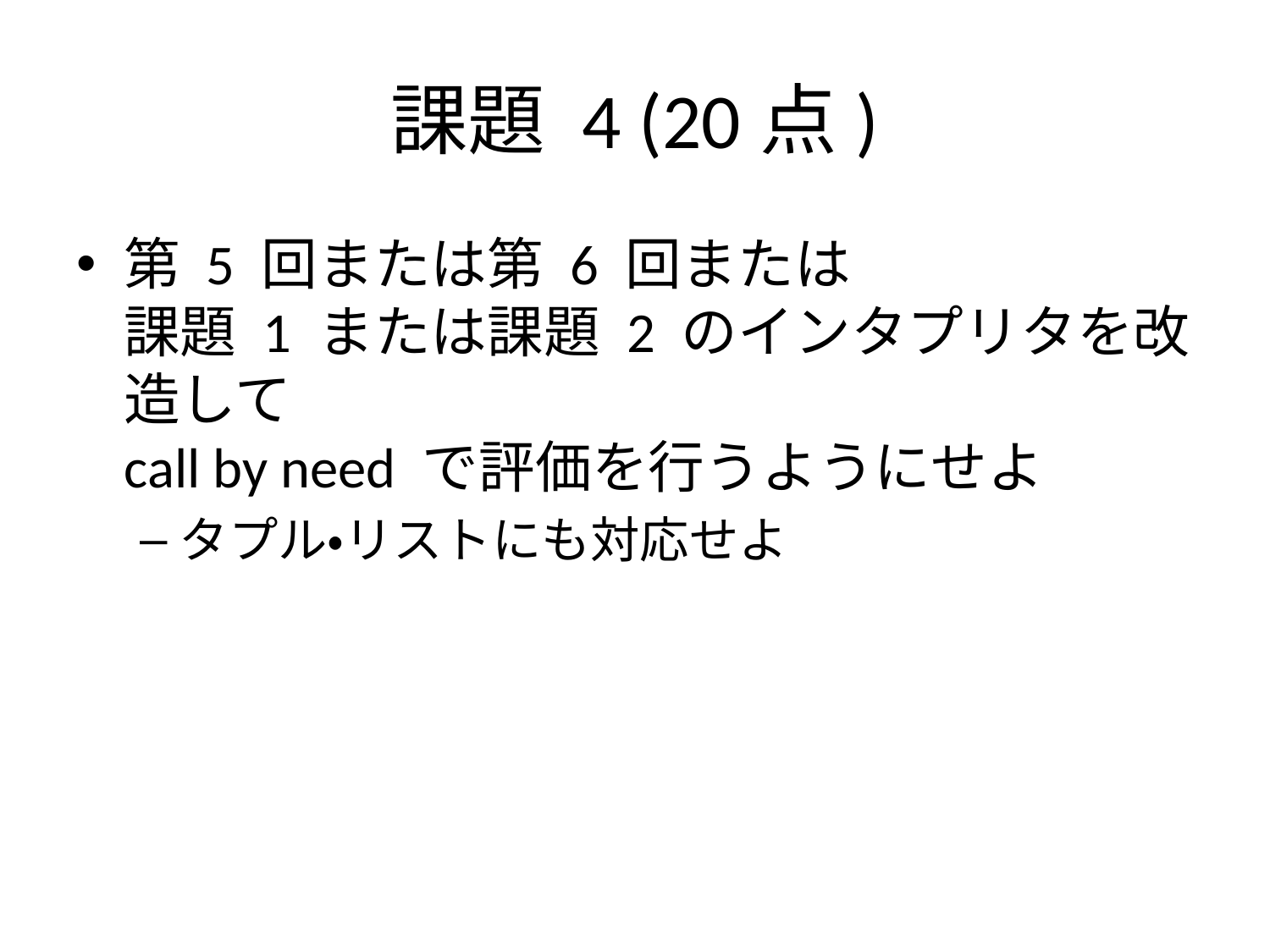

# 課題 4 (20点)
第 5 回または第 6 回または
課題 1 または課題 2 のインタプリタを改造して
call by need で評価を行うようにせよ
タプル・リストにも対応せよ